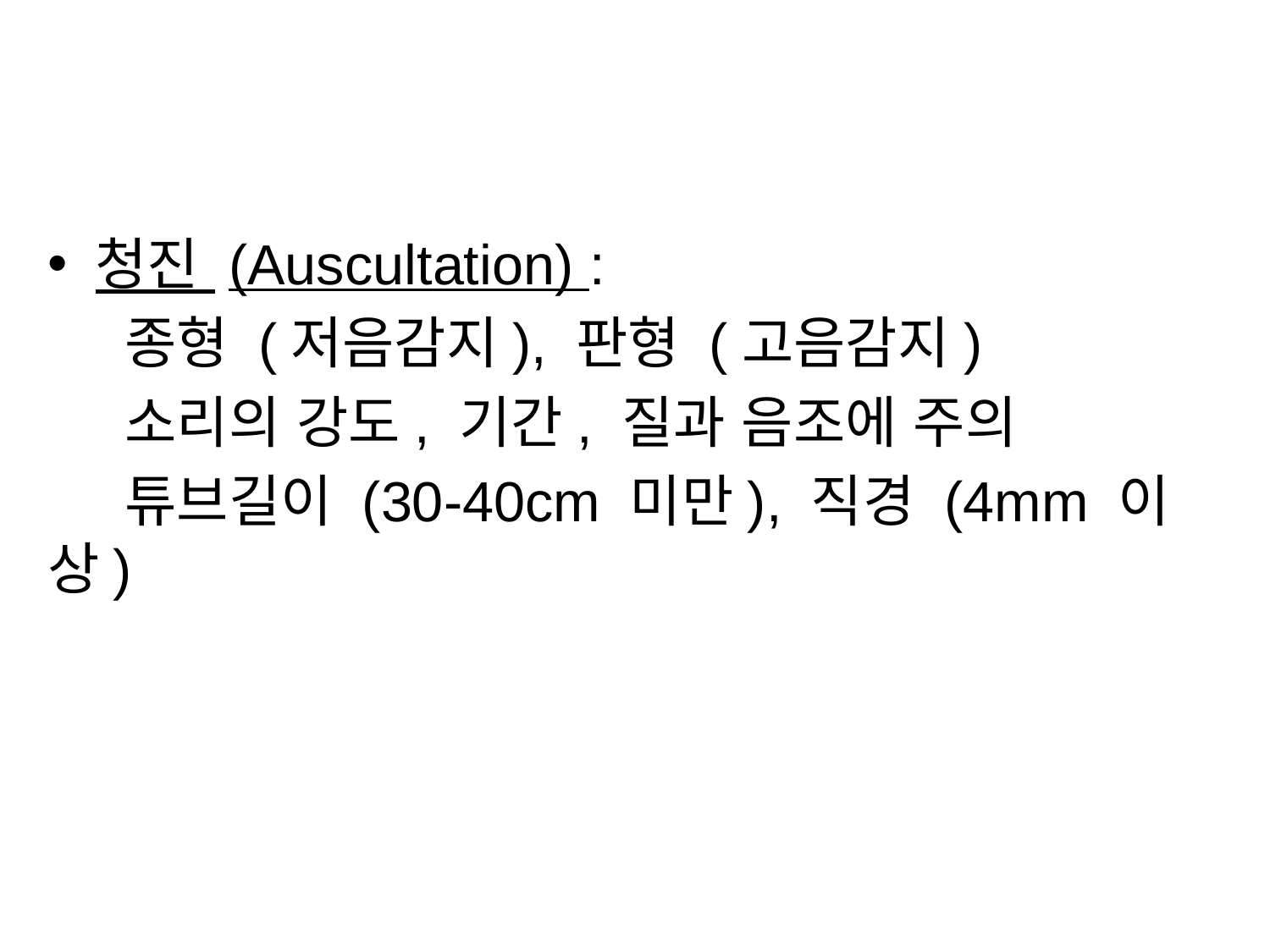

#
청진 (Auscultation) :
    종형 (저음감지), 판형 (고음감지)
    소리의 강도, 기간, 질과 음조에 주의
    튜브길이 (30-40cm 미만), 직경 (4mm 이상)